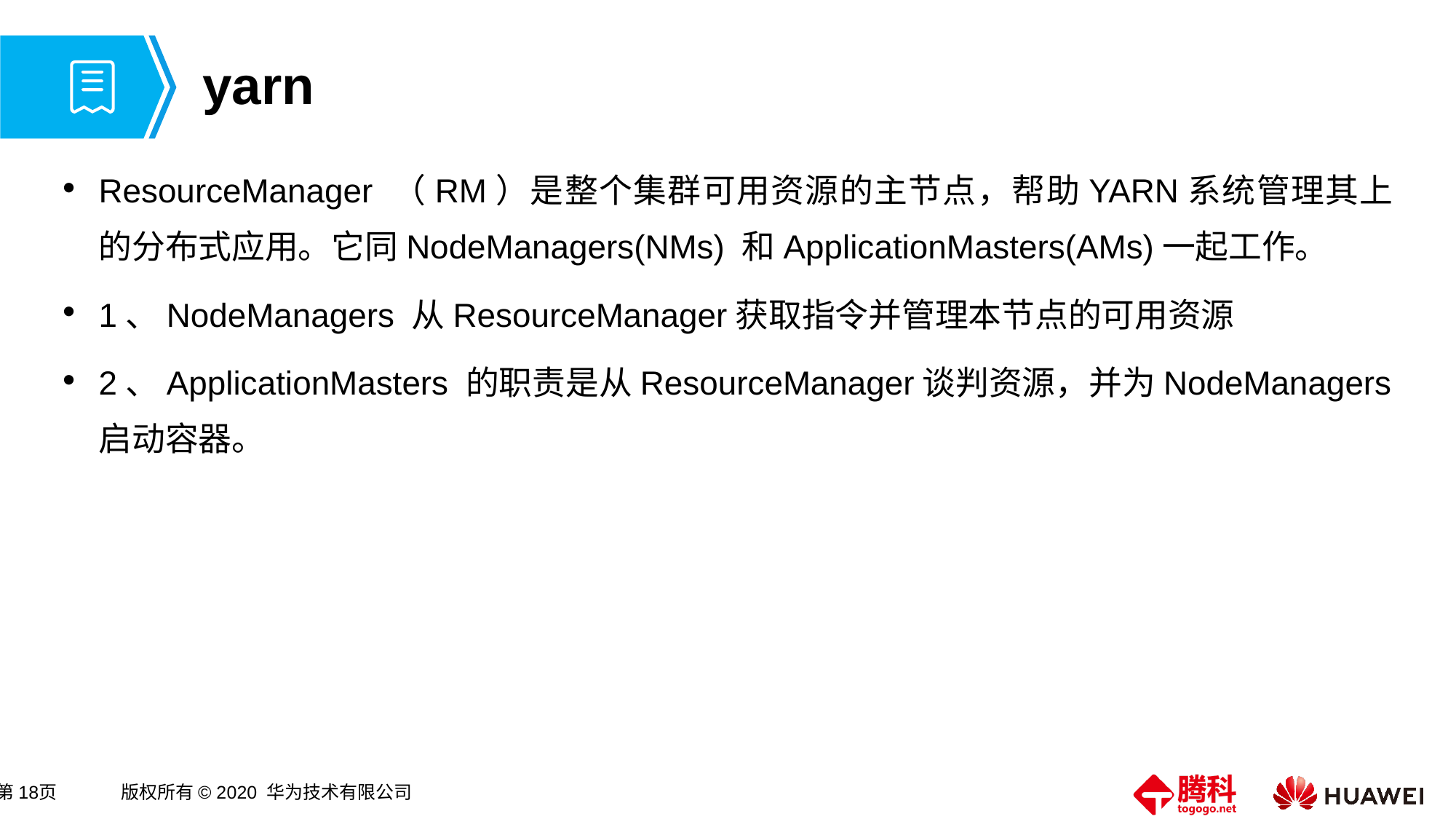

# yarn
ResourceManager （RM）是整个集群可用资源的主节点，帮助YARN系统管理其上的分布式应用。它同NodeManagers(NMs) 和ApplicationMasters(AMs)一起工作。
1、NodeManagers 从ResourceManager获取指令并管理本节点的可用资源
2、ApplicationMasters 的职责是从ResourceManager谈判资源，并为NodeManagers启动容器。